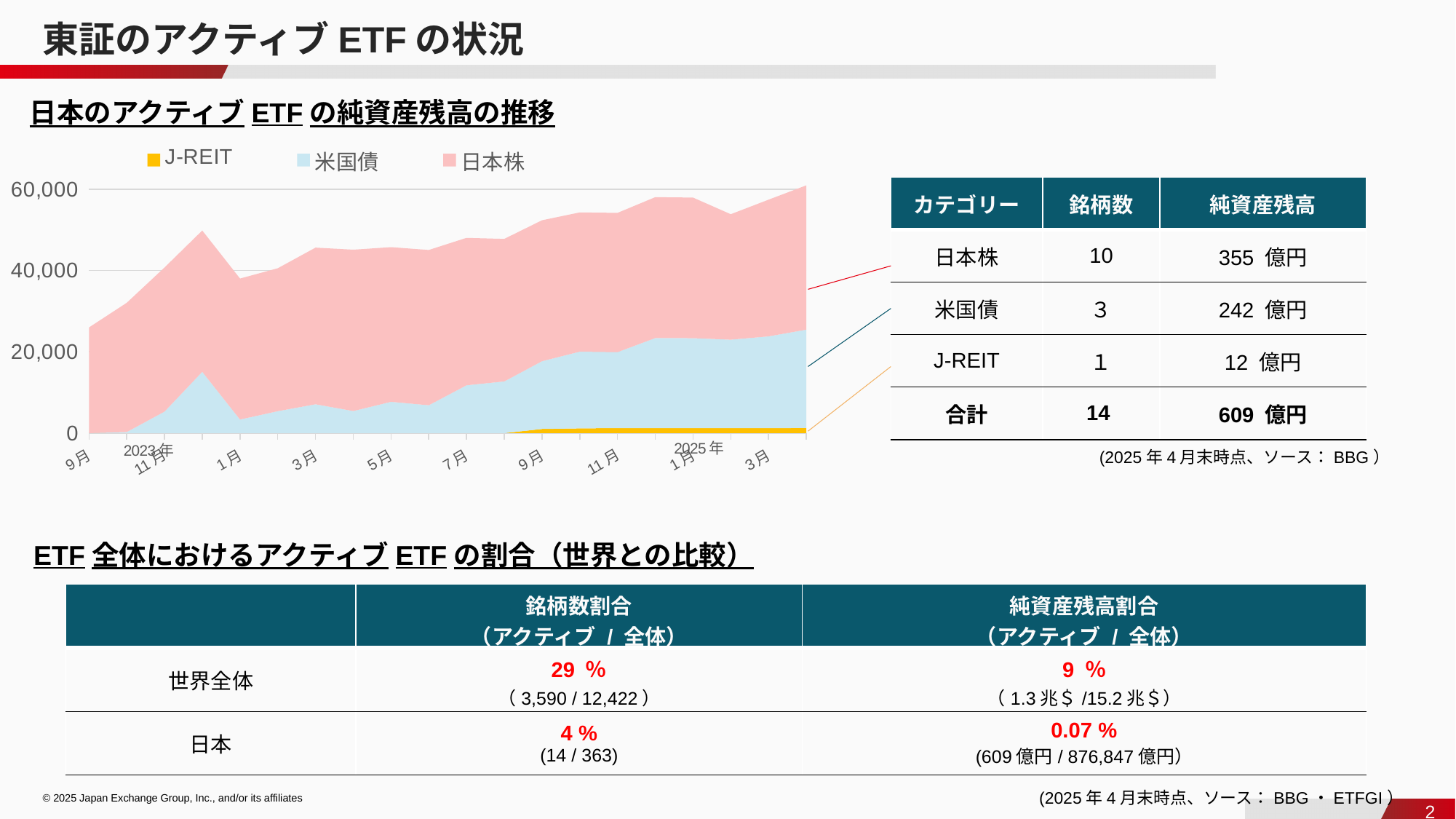

東証のアクティブETFの状況
日本のアクティブETFの純資産残高の推移

### Chart

| Category | J-REIT | 米国債 | 日本株 |
|---|---|---|---|
| 45198 | 0.0 | 0.0 | 25988.0 |
| 45230 | 0.0 | 261.0 | 31783.0 |
| 45260 | 0.0 | 5287.0 | 35433.0 |
| 45289 | 0.0 | 15064.0 | 34746.0 |
| 45322 | 0.0 | 3336.0 | 34673.0 |
| 45351 | 0.0 | 5387.0 | 35150.0 |
| 45380 | 0.0 | 7089.0 | 38519.0 |
| 45412 | 0.0 | 5416.0 | 39686.0 |
| 45443 | 0.0 | 7688.0 | 38034.0 |
| 45471 | 0.0 | 6842.0 | 38182.0 |
| 45504 | 0.0 | 11745.0 | 36265.2586 |
| 45534 | 0.0 | 12700.0 | 35057.4761 |
| 45565 | 1006.0 | 16658.0 | 34669.9497 |
| 45596 | 1155.0 | 18867.0 | 34248.0 |
| 45625 | 1235.0 | 18665.203999999998 | 34248.1715 |
| 45657 | 1194.0 | 22177.5641 | 34643.9894 |
| 45688 | 1215.0 | 22124.0 | 34571.907 |
| 45716 | 1217.0 | 21745.0 | 30858.438000000002 |
| 45747 | 1216.626909 | 22559.343199 | 33619.10017599999 |
| 45777 | 1239.941826 | 24183.104622000003 | 35491.892292 |
| カテゴリー | 銘柄数 | 純資産残高 |
| --- | --- | --- |
| 日本株 | 10 | 355 億円 |
| 米国債 | ３ | 242 億円 |
| J-REIT | １ | 12 億円 |
| 合計 | 14 | 609 億円 |
(2025年4月末時点、ソース：BBG）
ETF全体におけるアクティブETFの割合（世界との比較）
|  | 銘柄数割合 （アクティブ / 全体） | 純資産残高割合 （アクティブ / 全体） |
| --- | --- | --- |
| 世界全体 | 29 ％ （3,590 / 12,422） | 9 ％ （1.3兆＄/15.2兆＄） |
| 日本 | 4 % (14 / 363) | 0.07 % (609億円/ 876,847億円） |
(2025年4月末時点、ソース：BBG・ETFGI）